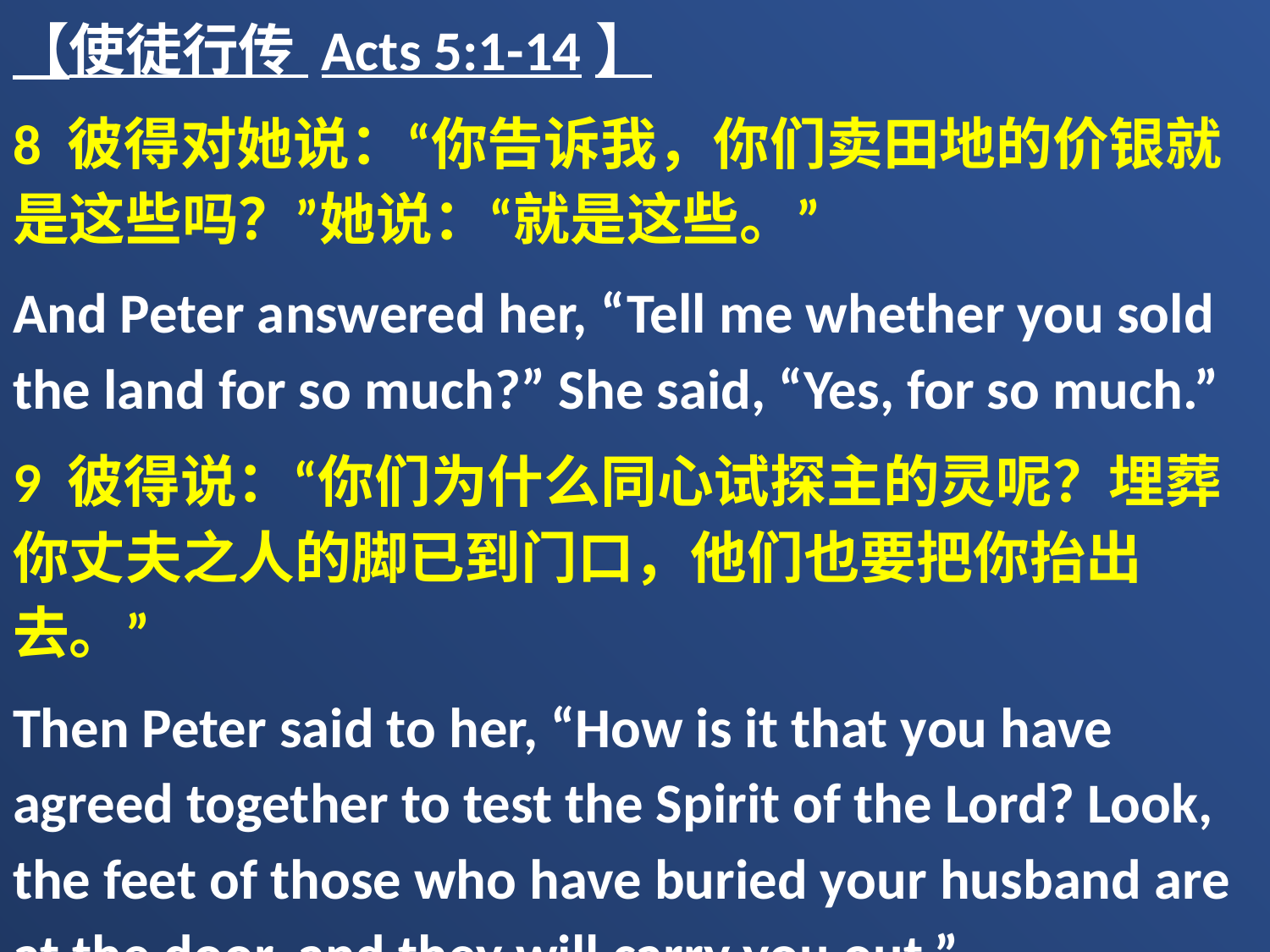

【使徒行传 Acts 5:1-14】
8 彼得对她说：“你告诉我，你们卖田地的价银就是这些吗？”她说：“就是这些。”
And Peter answered her, “Tell me whether you sold the land for so much?” She said, “Yes, for so much.”
9 彼得说：“你们为什么同心试探主的灵呢？埋葬你丈夫之人的脚已到门口，他们也要把你抬出去。”
Then Peter said to her, “How is it that you have agreed together to test the Spirit of the Lord? Look, the feet of those who have buried your husband are at the door, and they will carry you out.”